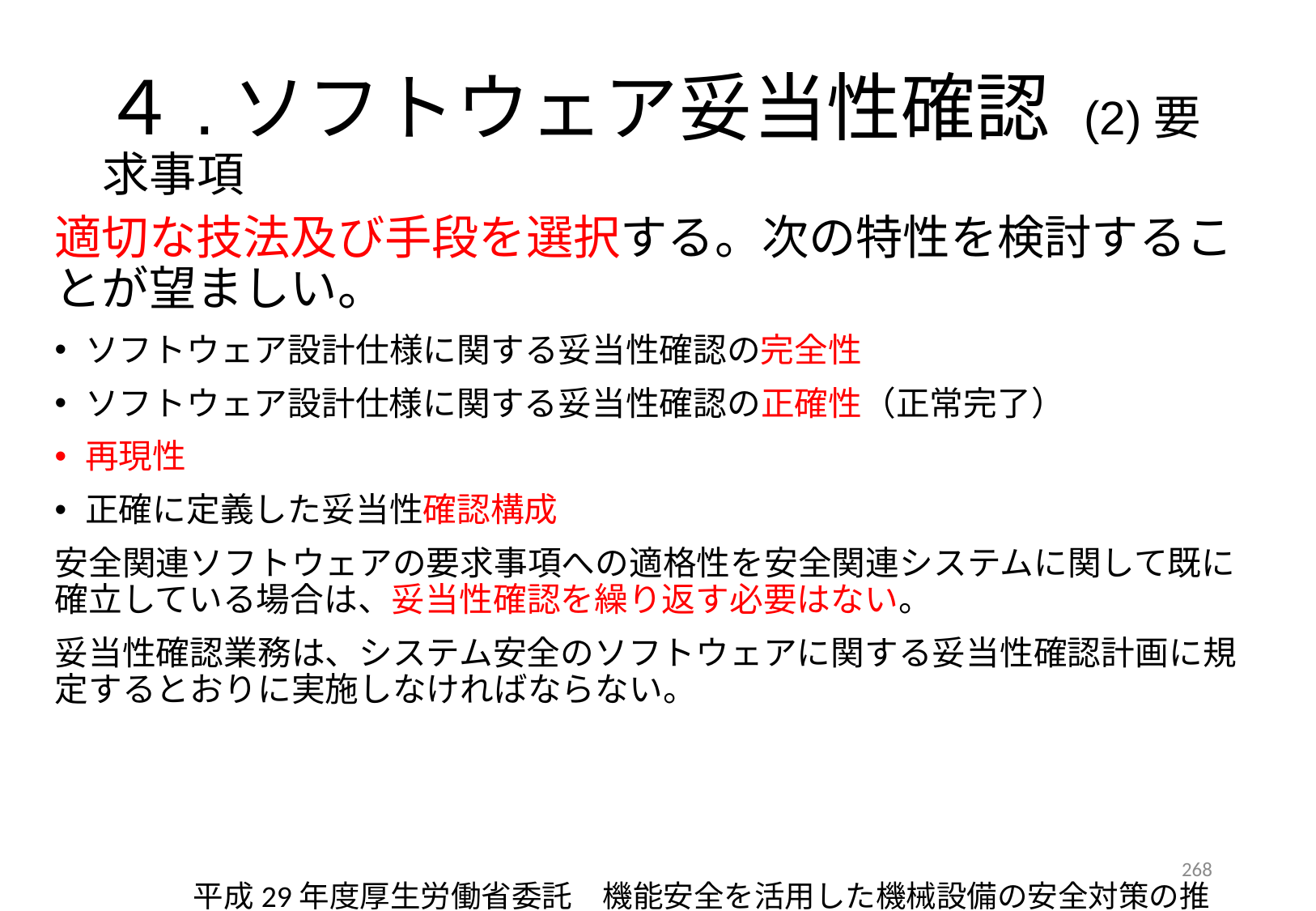

# ４.ソフトウェア妥当性確認 (2)要求事項
適切な技法及び手段を選択する。次の特性を検討することが望ましい。
ソフトウェア設計仕様に関する妥当性確認の完全性
ソフトウェア設計仕様に関する妥当性確認の正確性（正常完了）
再現性
正確に定義した妥当性確認構成
安全関連ソフトウェアの要求事項への適格性を安全関連システムに関して既に確立している場合は、妥当性確認を繰り返す必要はない。
妥当性確認業務は、システム安全のソフトウェアに関する妥当性確認計画に規定するとおりに実施しなければならない。
268
平成29年度厚生労働省委託　機能安全を活用した機械設備の安全対策の推進事業　機能安全活用テキスト